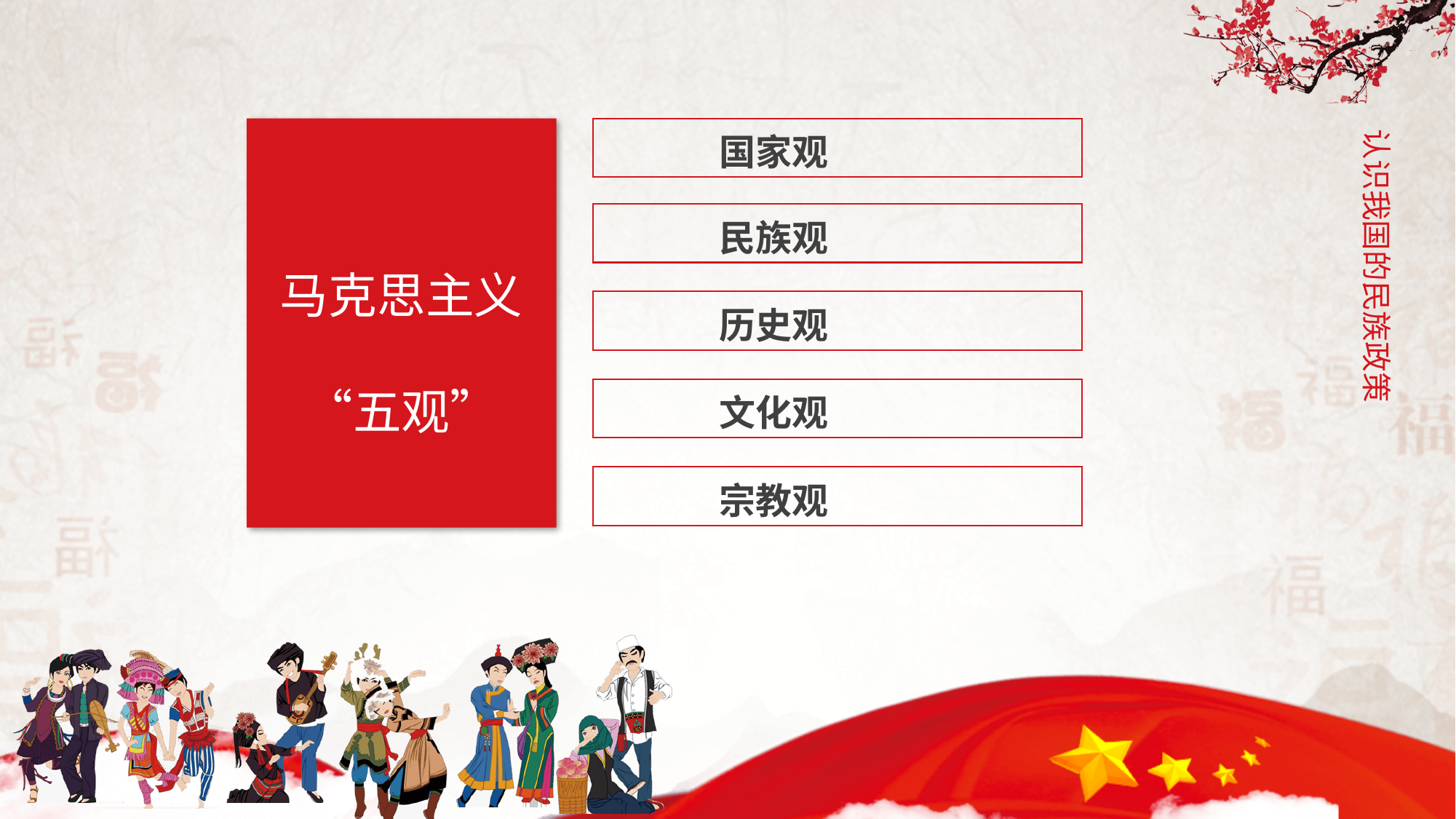

国家观
认识我国的民族政策
马克思主义“五观”

民族观

历史观

文化观

宗教观